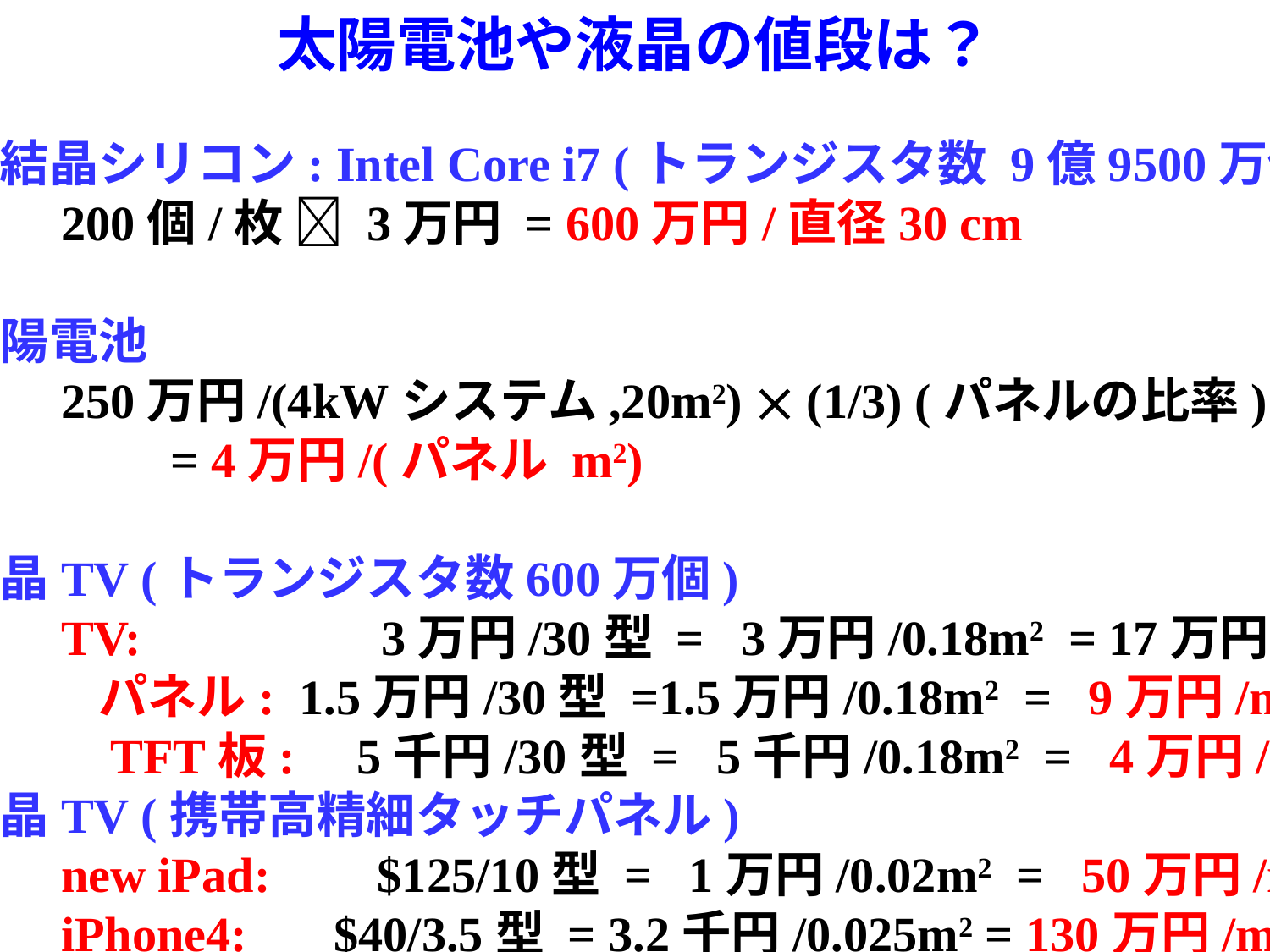

太陽電池や液晶の値段は？
単結晶シリコン: Intel Core i7 (トランジスタ数 9億9500万個)
　　200個/枚 × 3万円 = 600万円/直径30 cm

太陽電池
　　250万円/(4kWシステム,20m2) × (1/3) (パネルの比率)
　　　　 = 4万円/(パネル m2)

液晶TV (トランジスタ数600万個)
　　TV: 　　    　 3万円/30型 =   3万円/0.18m2  = 17万円/m2
　　　パネル:  1.5万円/30型 =1.5万円/0.18m2  =   9万円/m2
　　　TFT板:     5千円/30型 =   5千円/0.18m2  =   4万円/m2
液晶TV (携帯高精細タッチパネル)
　　new iPad:　   $125/10型 =   1万円/0.02m2  =   50万円/m2
　　iPhone4:       $40/3.5型 = 3.2千円/0.025m2 = 130万円/m2
2011/10現在、32型TVで安いものは４万円弱
また、液晶TVの60~70%が液晶パネルコストとのWeb書き込みあり
2012/7/9 http://techon.nikkeibp.co.jp/article/COLUMN/20120709/227292/?ST=observer
15.6” HD $42   18.5”HD $55
32.0” 720p 60Hz  $128

2011/10現在、32型TVで安いものは４万円弱
また、液晶TVの60~70%が液晶パネルコストとのWeb書き込みあり